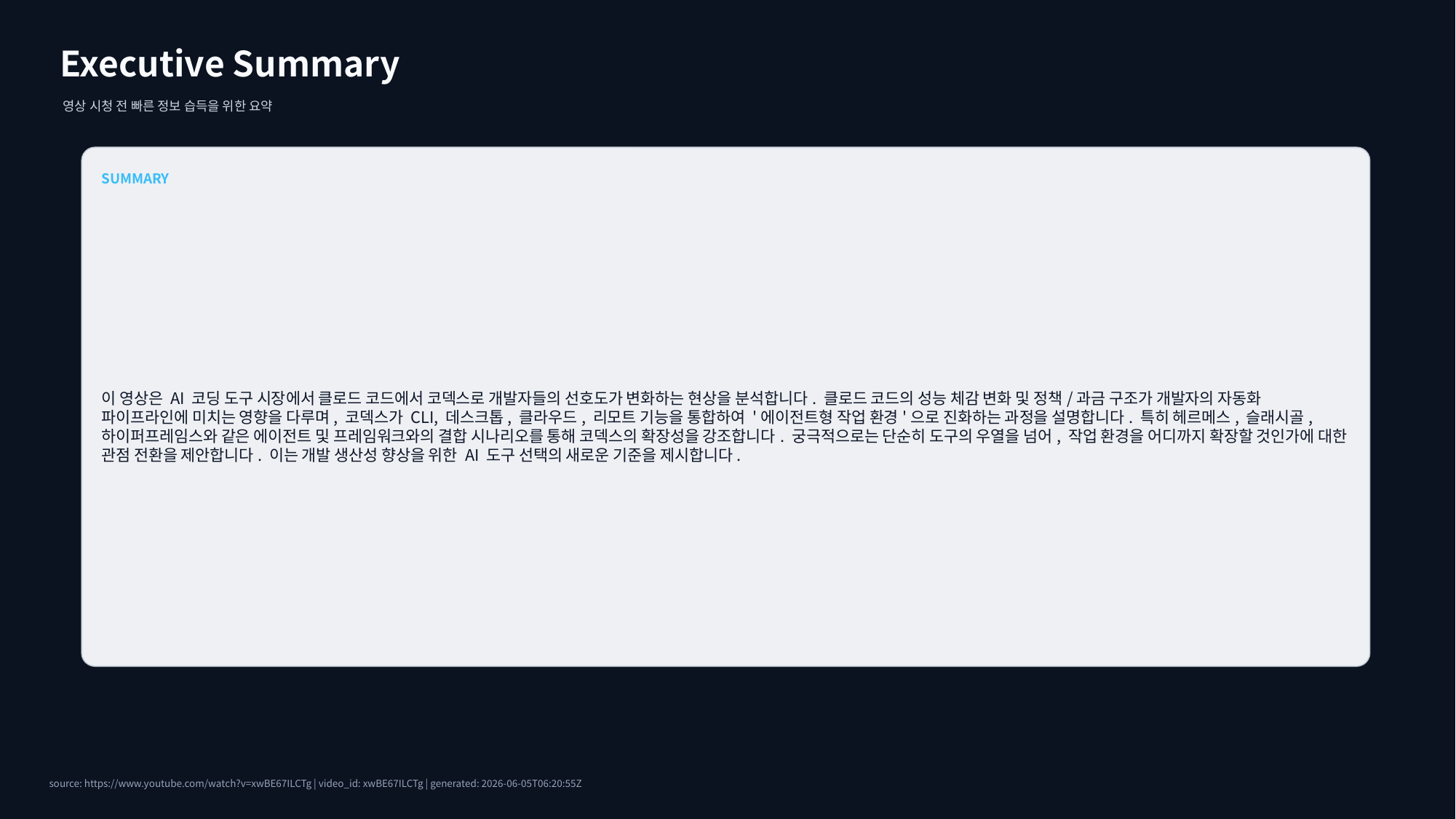

Executive Summary
영상 시청 전 빠른 정보 습득을 위한 요약

SUMMARY
이 영상은 AI 코딩 도구 시장에서 클로드 코드에서 코덱스로 개발자들의 선호도가 변화하는 현상을 분석합니다. 클로드 코드의 성능 체감 변화 및 정책/과금 구조가 개발자의 자동화 파이프라인에 미치는 영향을 다루며, 코덱스가 CLI, 데스크톱, 클라우드, 리모트 기능을 통합하여 '에이전트형 작업 환경'으로 진화하는 과정을 설명합니다. 특히 헤르메스, 슬래시골, 하이퍼프레임스와 같은 에이전트 및 프레임워크와의 결합 시나리오를 통해 코덱스의 확장성을 강조합니다. 궁극적으로는 단순히 도구의 우열을 넘어, 작업 환경을 어디까지 확장할 것인가에 대한 관점 전환을 제안합니다. 이는 개발 생산성 향상을 위한 AI 도구 선택의 새로운 기준을 제시합니다.
source: https://www.youtube.com/watch?v=xwBE67ILCTg | video_id: xwBE67ILCTg | generated: 2026-06-05T06:20:55Z